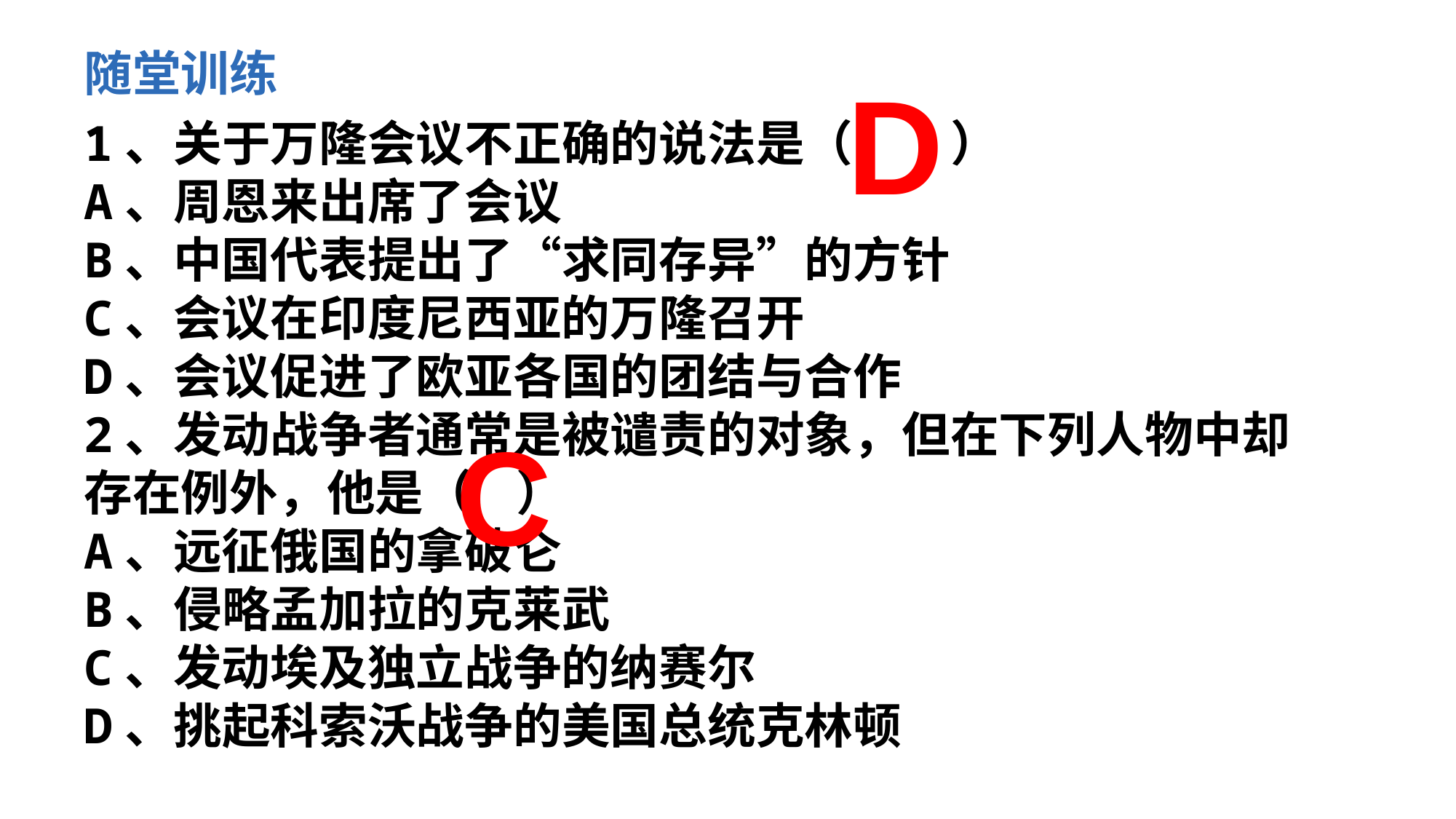

随堂训练
D
1、关于万隆会议不正确的说法是（　　）
A、周恩来出席了会议
B、中国代表提出了“求同存异”的方针
C、会议在印度尼西亚的万隆召开
D、会议促进了欧亚各国的团结与合作
2、发动战争者通常是被谴责的对象，但在下列人物中却存在例外，他是（    ）
A、远征俄国的拿破仑
B、侵略孟加拉的克莱武
C、发动埃及独立战争的纳赛尔
D、挑起科索沃战争的美国总统克林顿
C